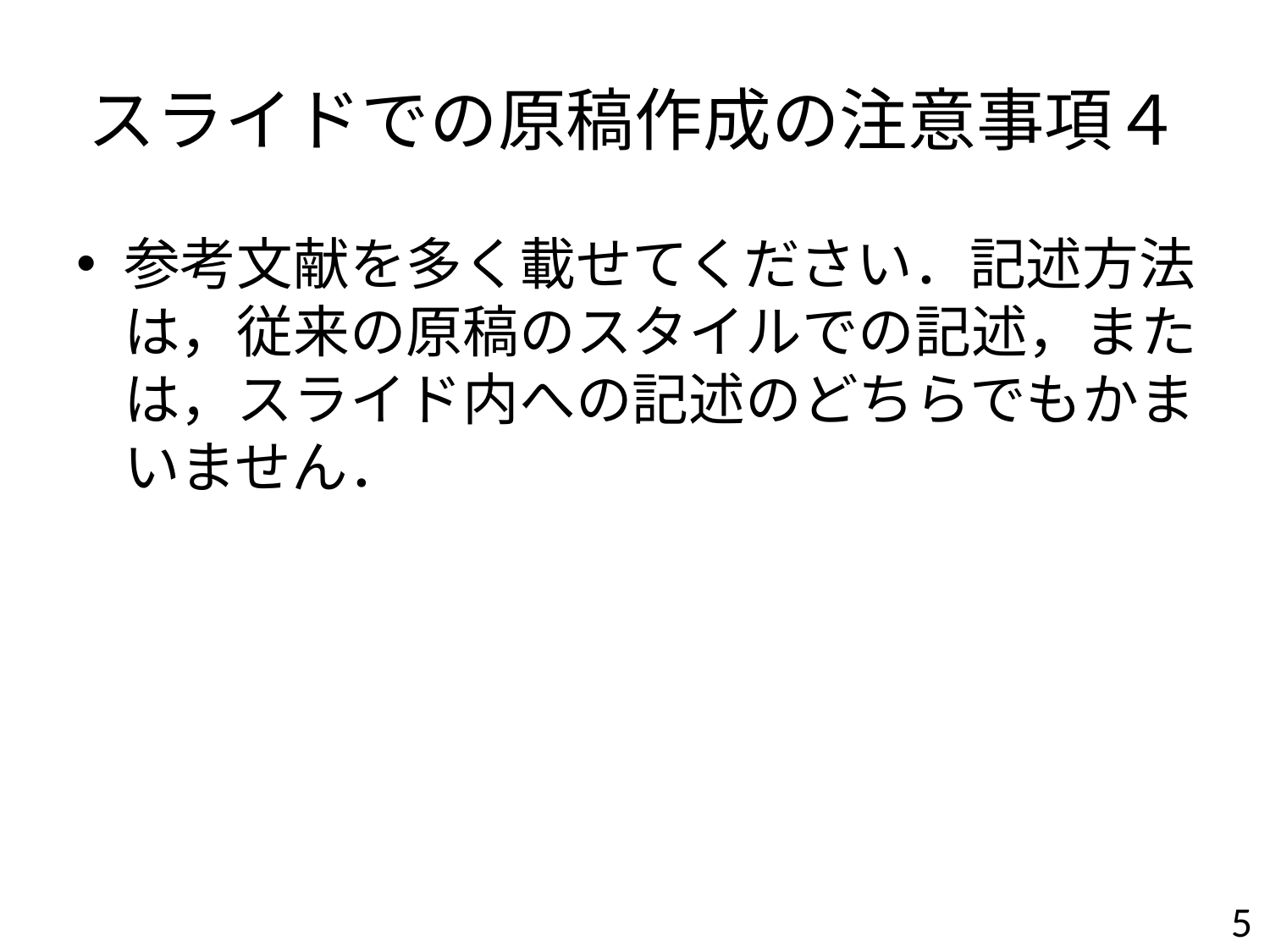

# スライドでの原稿作成の注意事項４
参考文献を多く載せてください．記述方法は，従来の原稿のスタイルでの記述，または，スライド内への記述のどちらでもかまいません．
5